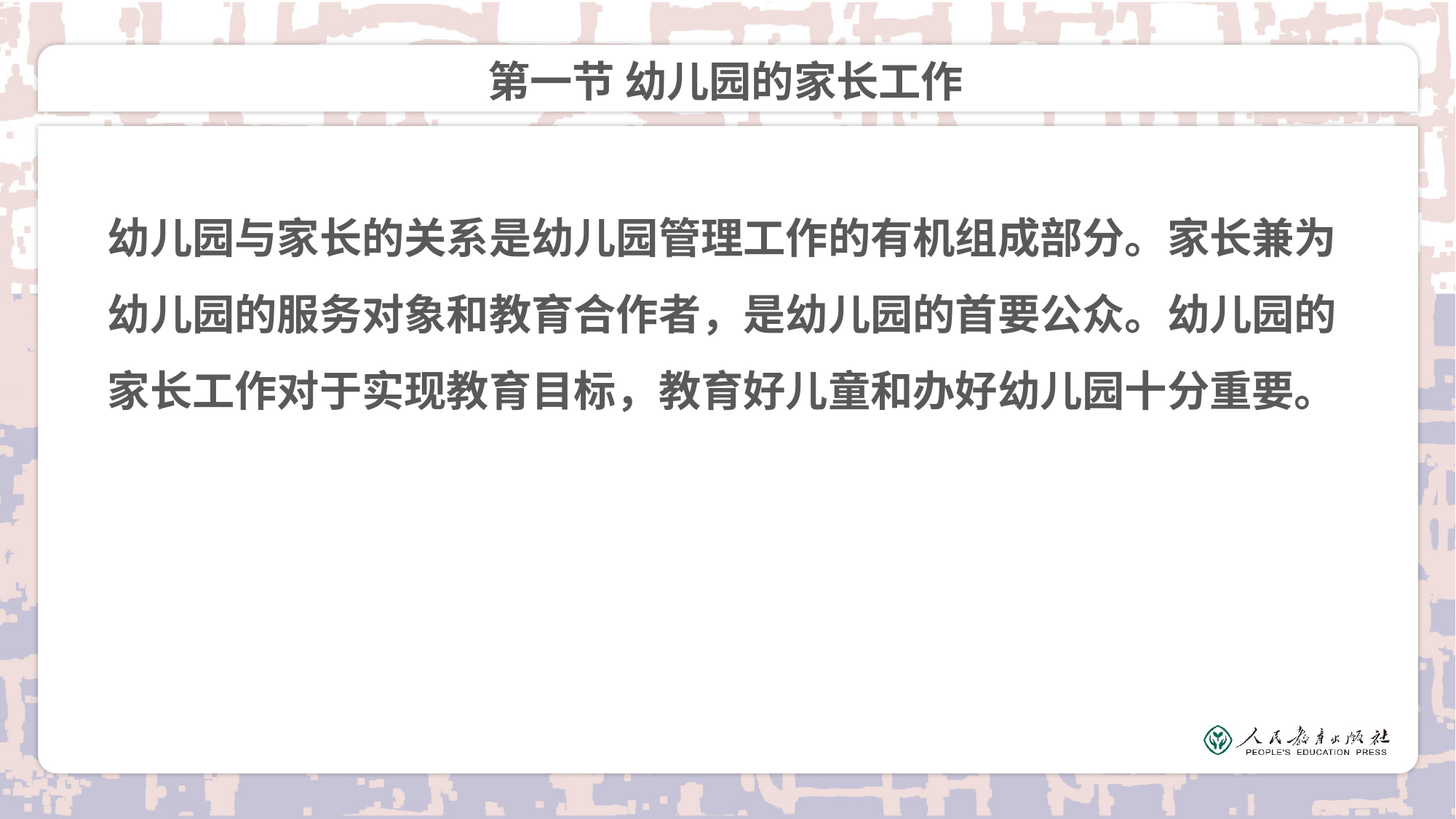

# 第一节 幼儿园的家长工作
幼儿园与家长的关系是幼儿园管理工作的有机组成部分。家长兼为幼儿园的服务对象和教育合作者，是幼儿园的首要公众。幼儿园的家长工作对于实现教育目标，教育好儿童和办好幼儿园十分重要。